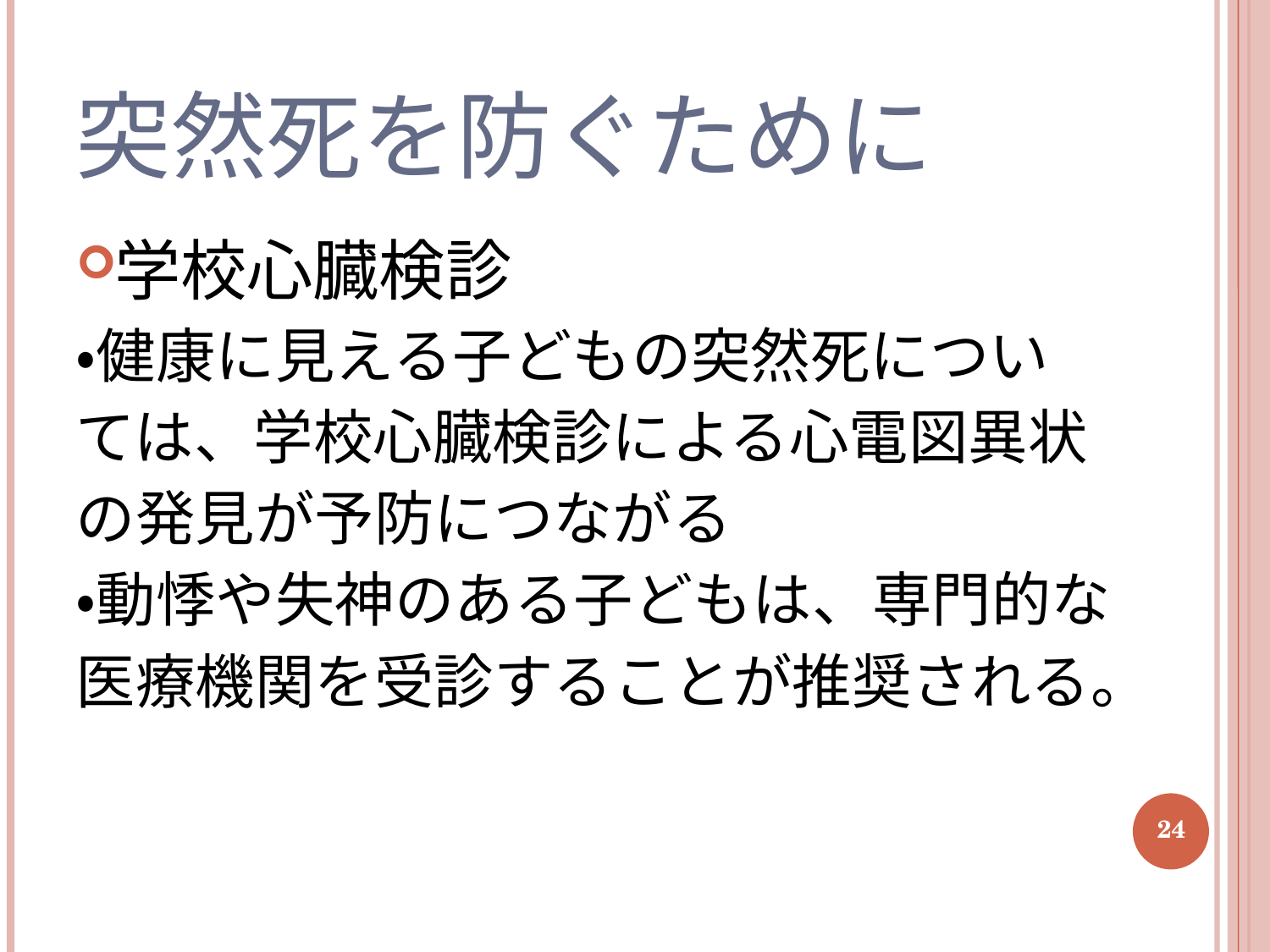

突然死を防ぐために
学校心臓検診
・健康に見える子どもの突然死につい
ては、学校心臓検診による心電図異状
の発見が予防につながる
・動悸や失神のある子どもは、専門的な
医療機関を受診することが推奨される。
24